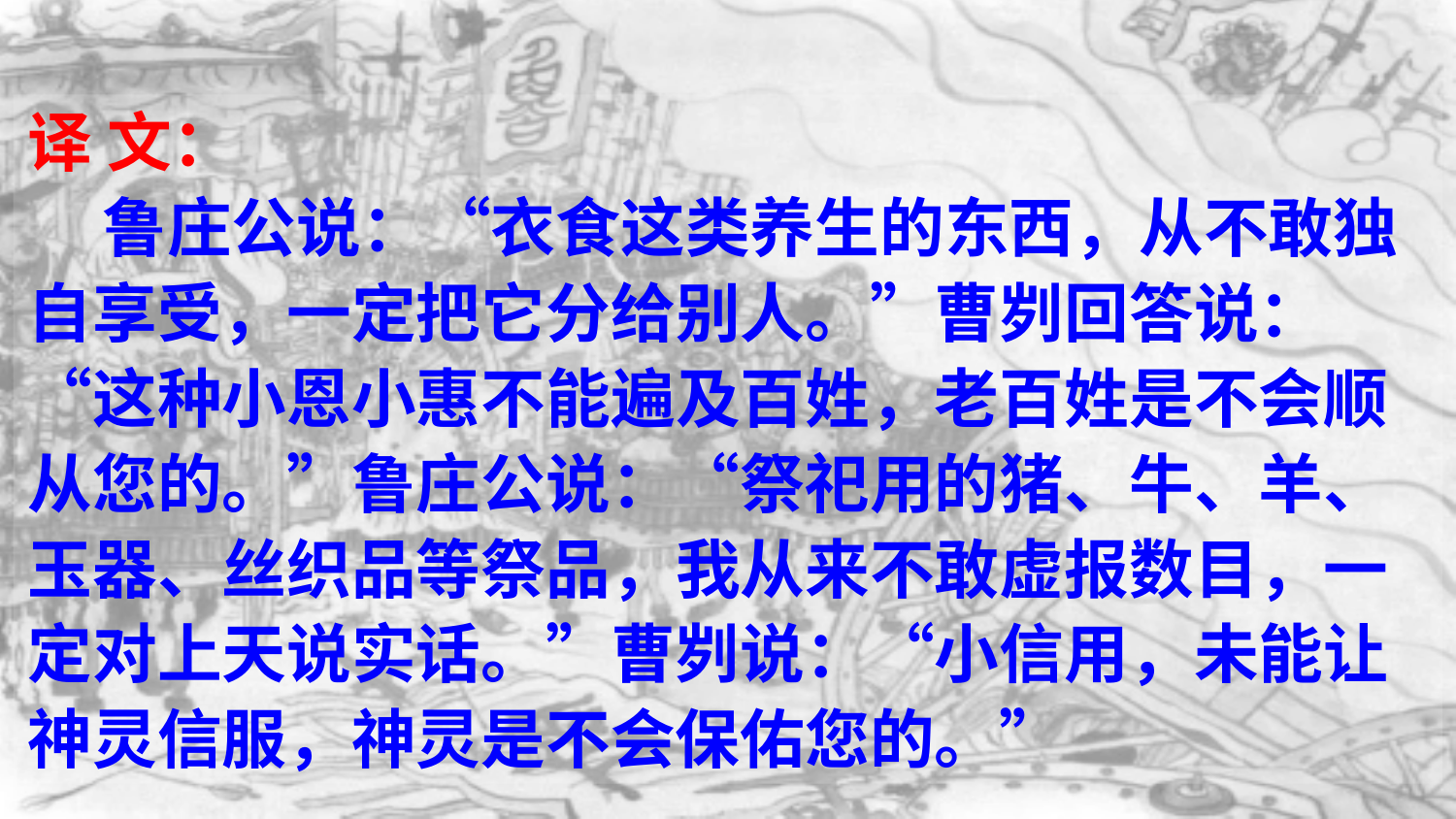

译 文：
    鲁庄公说：“衣食这类养生的东西，从不敢独自享受，一定把它分给别人。”曹刿回答说：“这种小恩小惠不能遍及百姓，老百姓是不会顺从您的。”鲁庄公说：“祭祀用的猪、牛、羊、玉器、丝织品等祭品，我从来不敢虚报数目，一定对上天说实话。”曹刿说：“小信用，未能让神灵信服，神灵是不会保佑您的。”